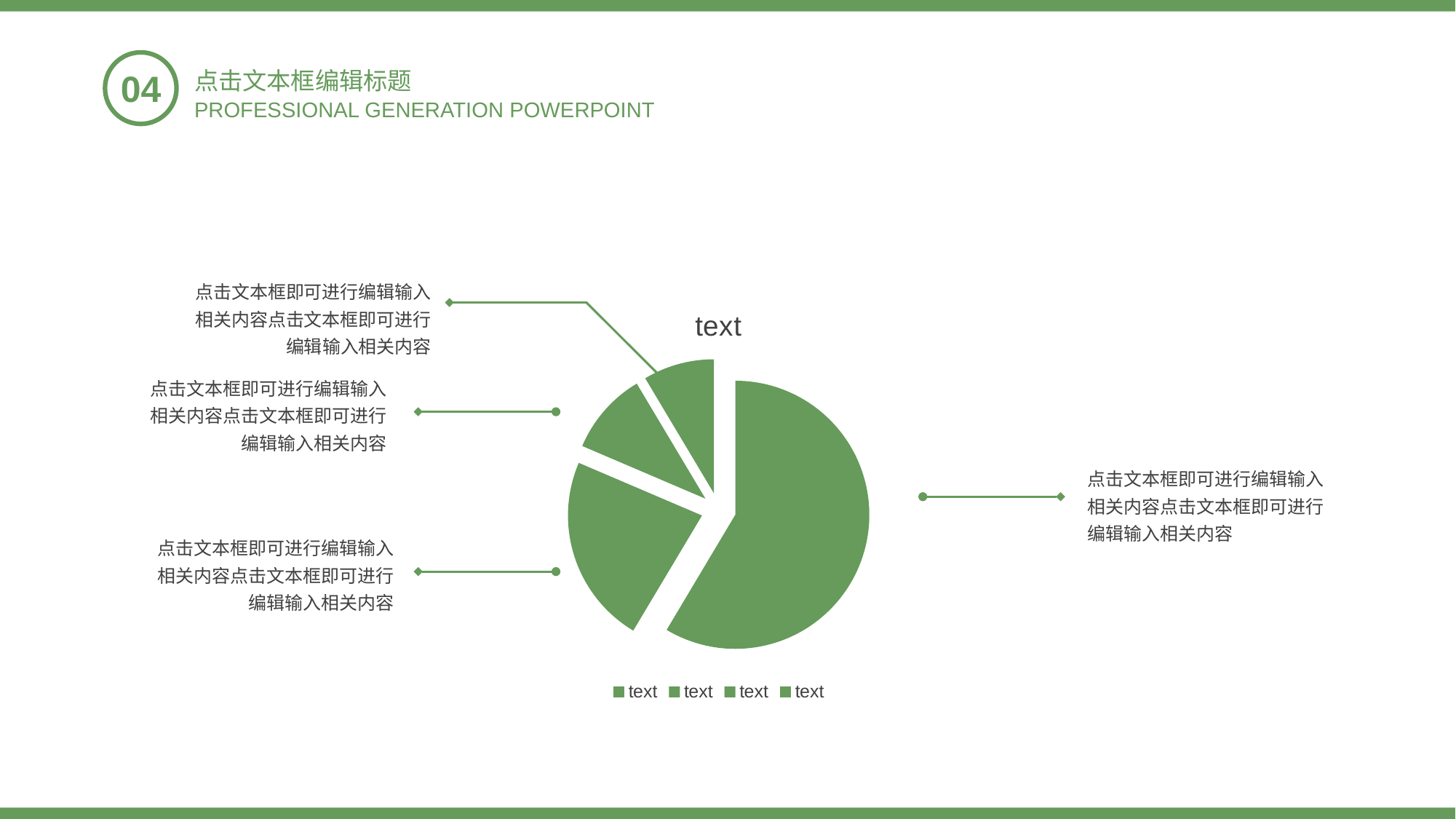

点击文本框编辑标题

04
PROFESSIONAL GENERATION POWERPOINT
点击文本框即可进行编辑输入相关内容点击文本框即可进行编辑输入相关内容

### Chart:

| Category | text |
|---|---|
| text | 8.2 |
| text | 3.2 |
| text | 1.4 |
| text | 1.2 |
点击文本框即可进行编辑输入相关内容点击文本框即可进行编辑输入相关内容
点击文本框即可进行编辑输入相关内容点击文本框即可进行编辑输入相关内容
点击文本框即可进行编辑输入相关内容点击文本框即可进行编辑输入相关内容